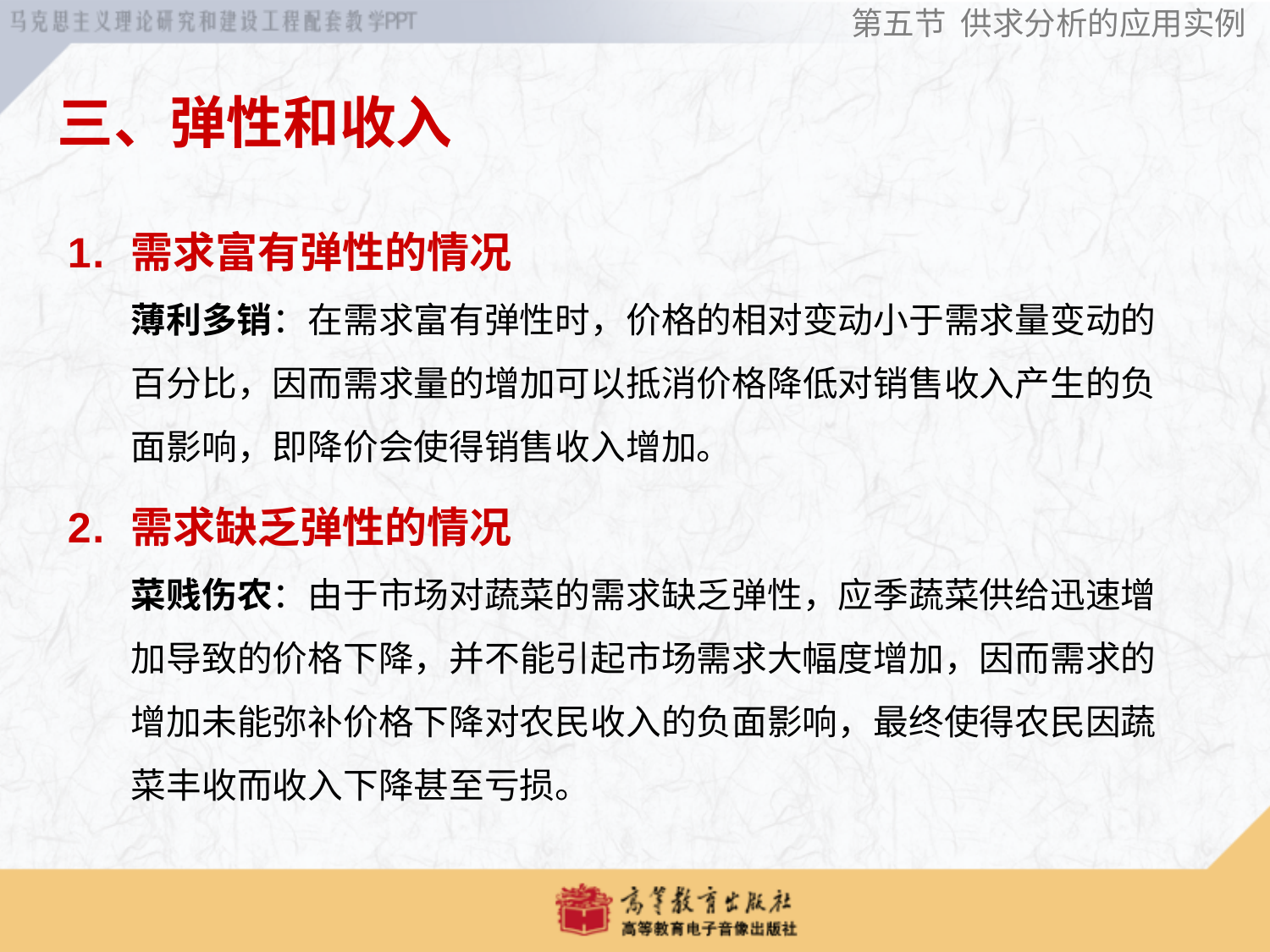

第五节  供求分析的应用实例
三、弹性和收入
# 需求富有弹性的情况 薄利多销：在需求富有弹性时，价格的相对变动小于需求量变动的百分比，因而需求量的增加可以抵消价格降低对销售收入产生的负面影响，即降价会使得销售收入增加。
需求缺乏弹性的情况
菜贱伤农：由于市场对蔬菜的需求缺乏弹性，应季蔬菜供给迅速增加导致的价格下降，并不能引起市场需求大幅度增加，因而需求的增加未能弥补价格下降对农民收入的负面影响，最终使得农民因蔬菜丰收而收入下降甚至亏损。